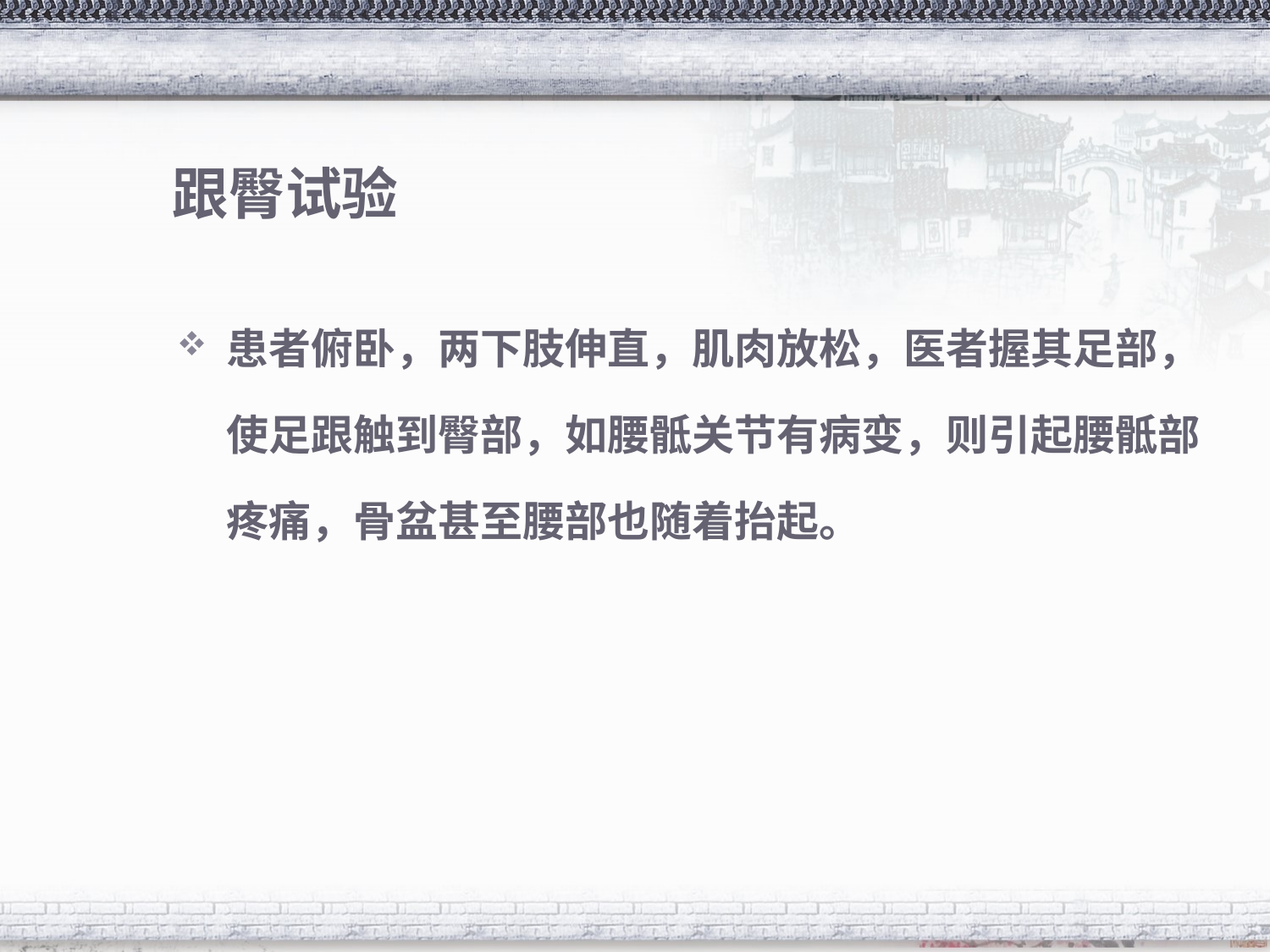

# 跟臀试验
患者俯卧，两下肢伸直，肌肉放松，医者握其足部，使足跟触到臀部，如腰骶关节有病变，则引起腰骶部疼痛，骨盆甚至腰部也随着抬起。